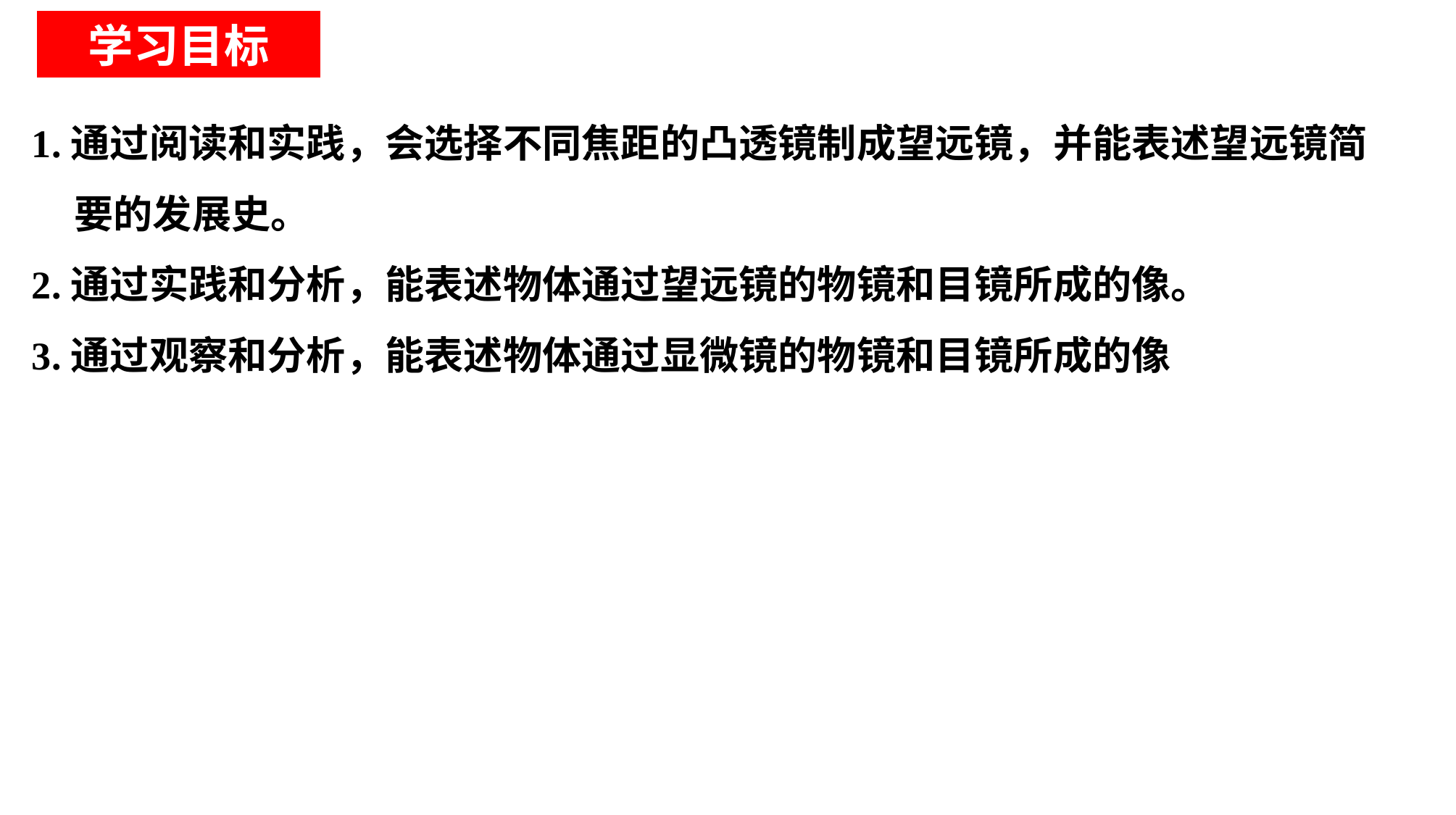

学习目标
1.通过阅读和实践，会选择不同焦距的凸透镜制成望远镜，并能表述望远镜简要的发展史。
2.通过实践和分析，能表述物体通过望远镜的物镜和目镜所成的像。
3.通过观察和分析，能表述物体通过显微镜的物镜和目镜所成的像